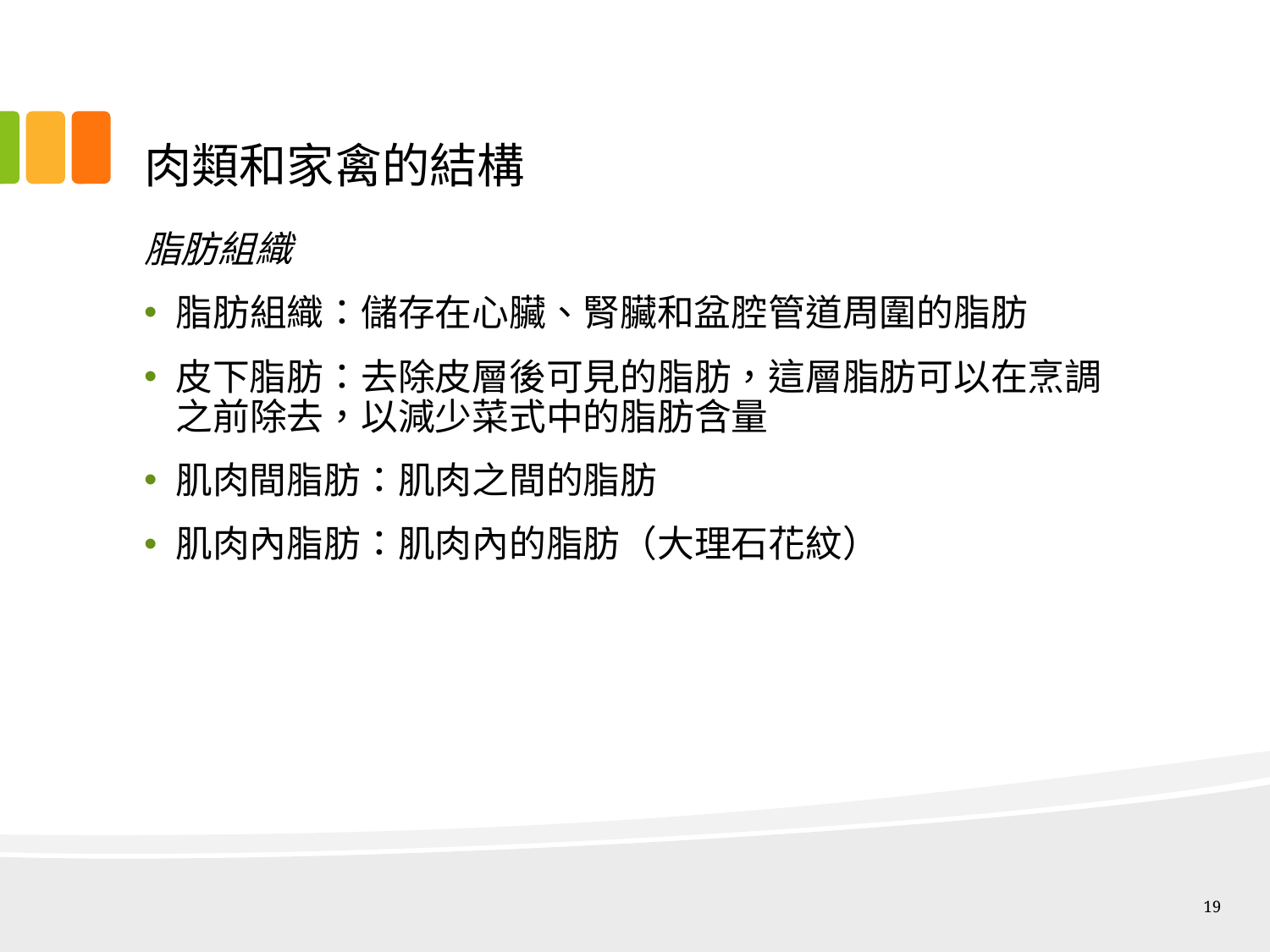

# 肉類和家禽的結構
脂肪組織
脂肪組織：儲存在心臟、腎臟和盆腔管道周圍的脂肪
皮下脂肪：去除皮層後可見的脂肪，這層脂肪可以在烹調之前除去，以減少菜式中的脂肪含量
肌肉間脂肪：肌肉之間的脂肪
肌肉內脂肪：肌肉內的脂肪（大理石花紋）
19